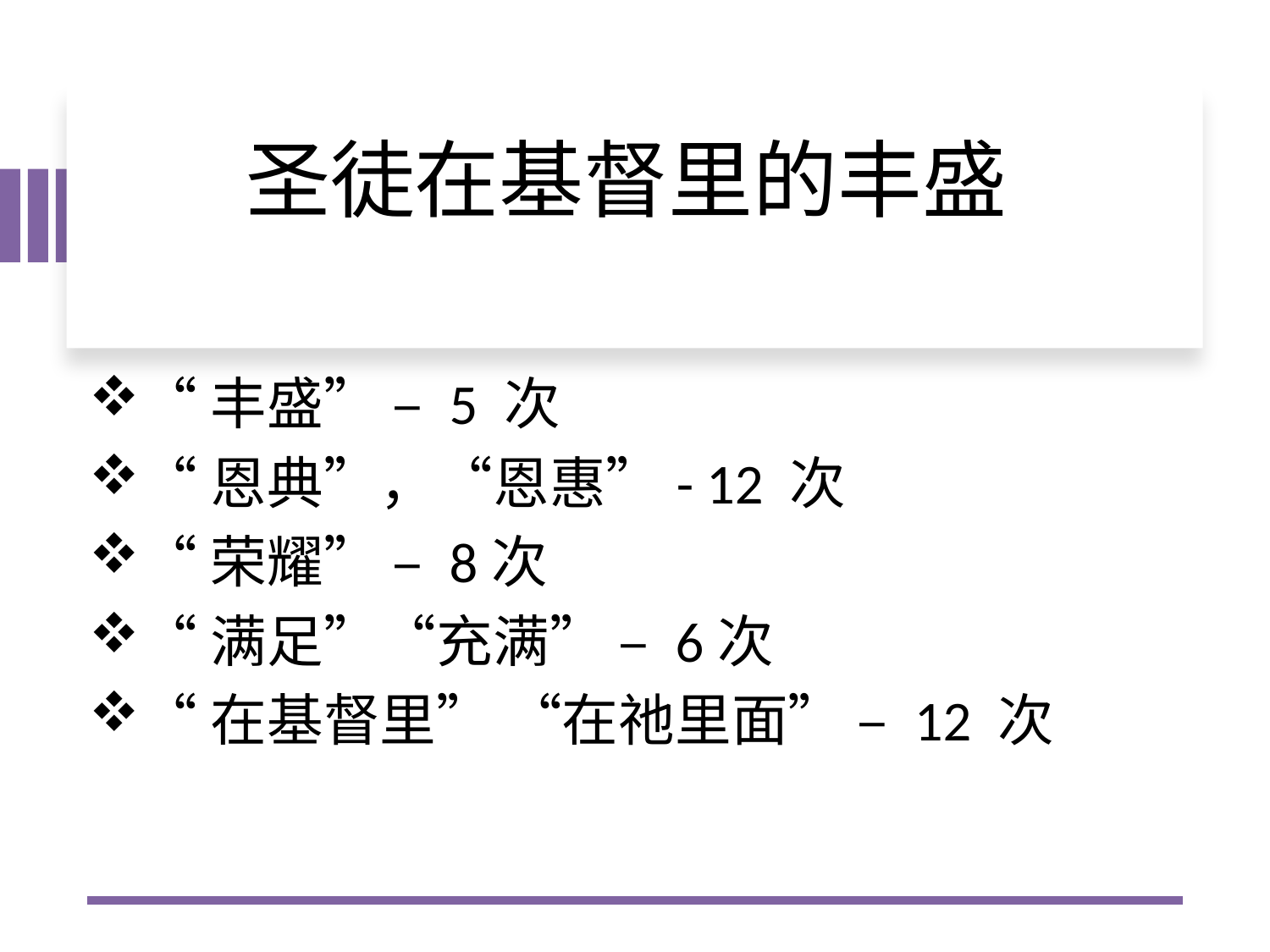

# 圣徒在基督里的丰盛

“丰盛” – 5 次
“恩典”，“恩惠”- 12 次
“荣耀” – 8次
“满足”“充满” – 6次
“在基督里” “在祂里面” – 12 次